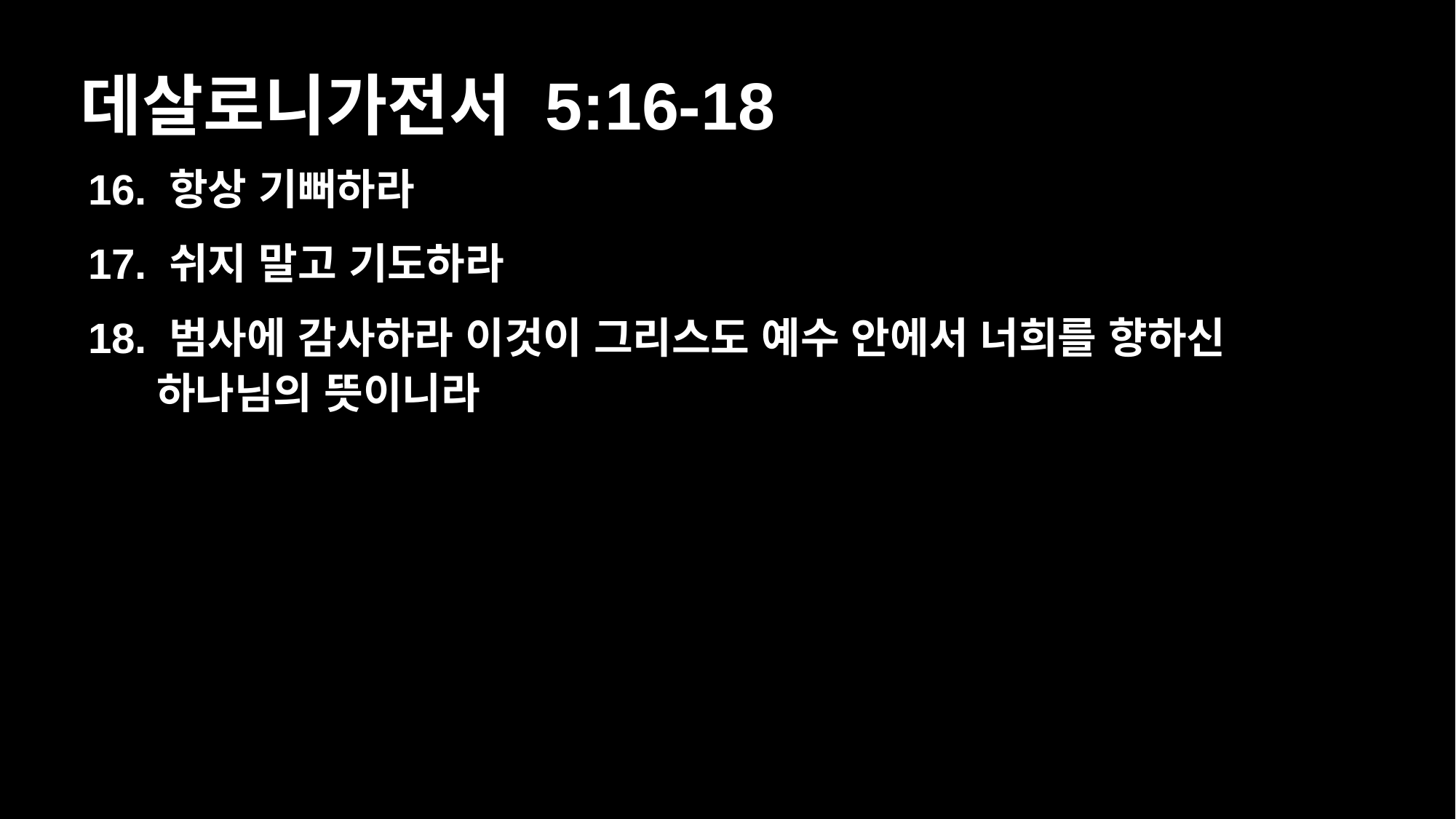

# 데살로니가전서 5:16-18
16. 항상 기뻐하라
17. 쉬지 말고 기도하라
18. 범사에 감사하라 이것이 그리스도 예수 안에서 너희를 향하신 하나님의 뜻이니라